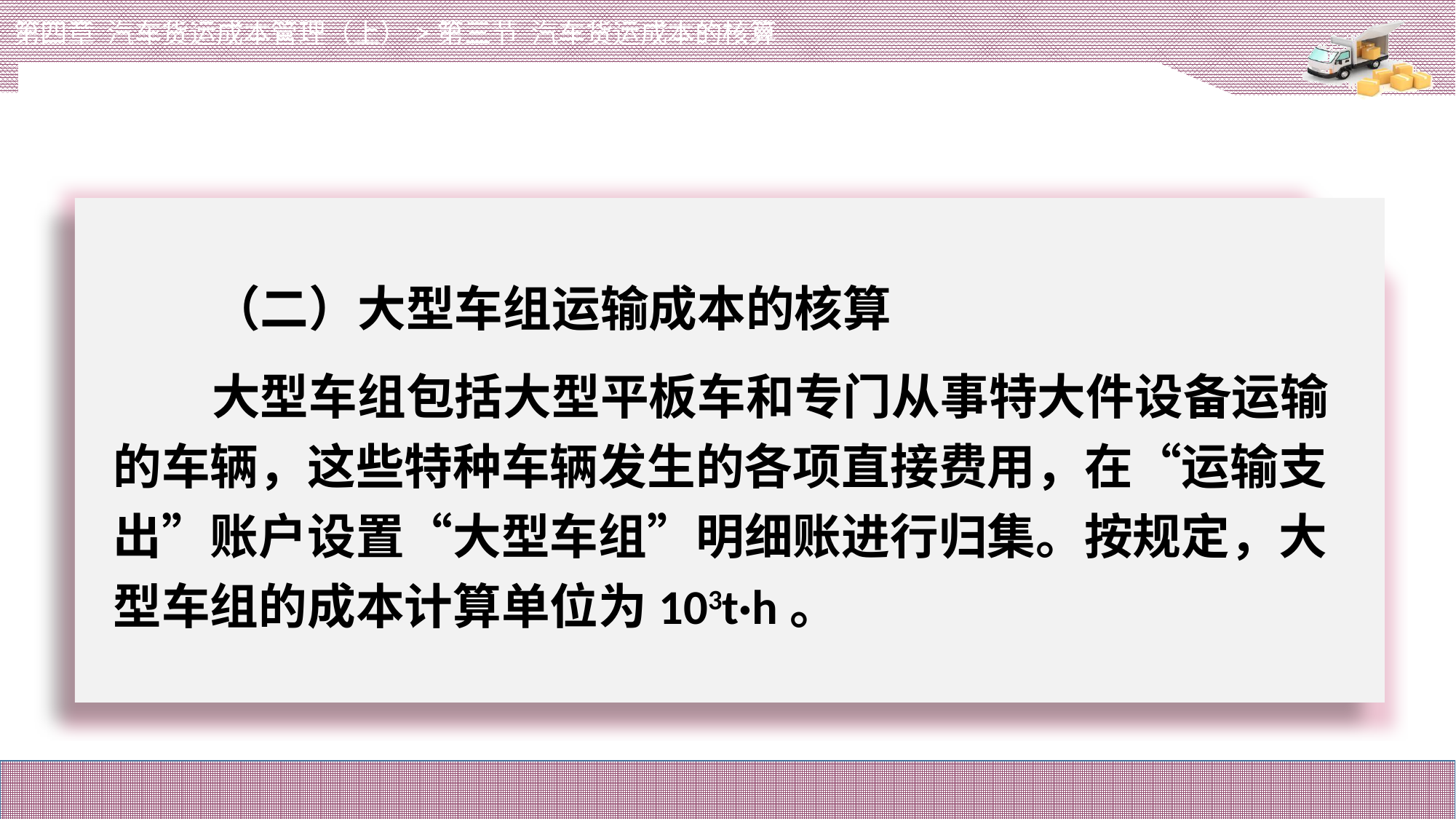

第四章  汽车货运成本管理（上）>第三节  汽车货运成本的核算
# （二）大型车组运输成本的核算
大型车组包括大型平板车和专门从事特大件设备运输的车辆，这些特种车辆发生的各项直接费用，在“运输支出”账户设置“大型车组”明细账进行归集。按规定，大型车组的成本计算单位为103t·h。